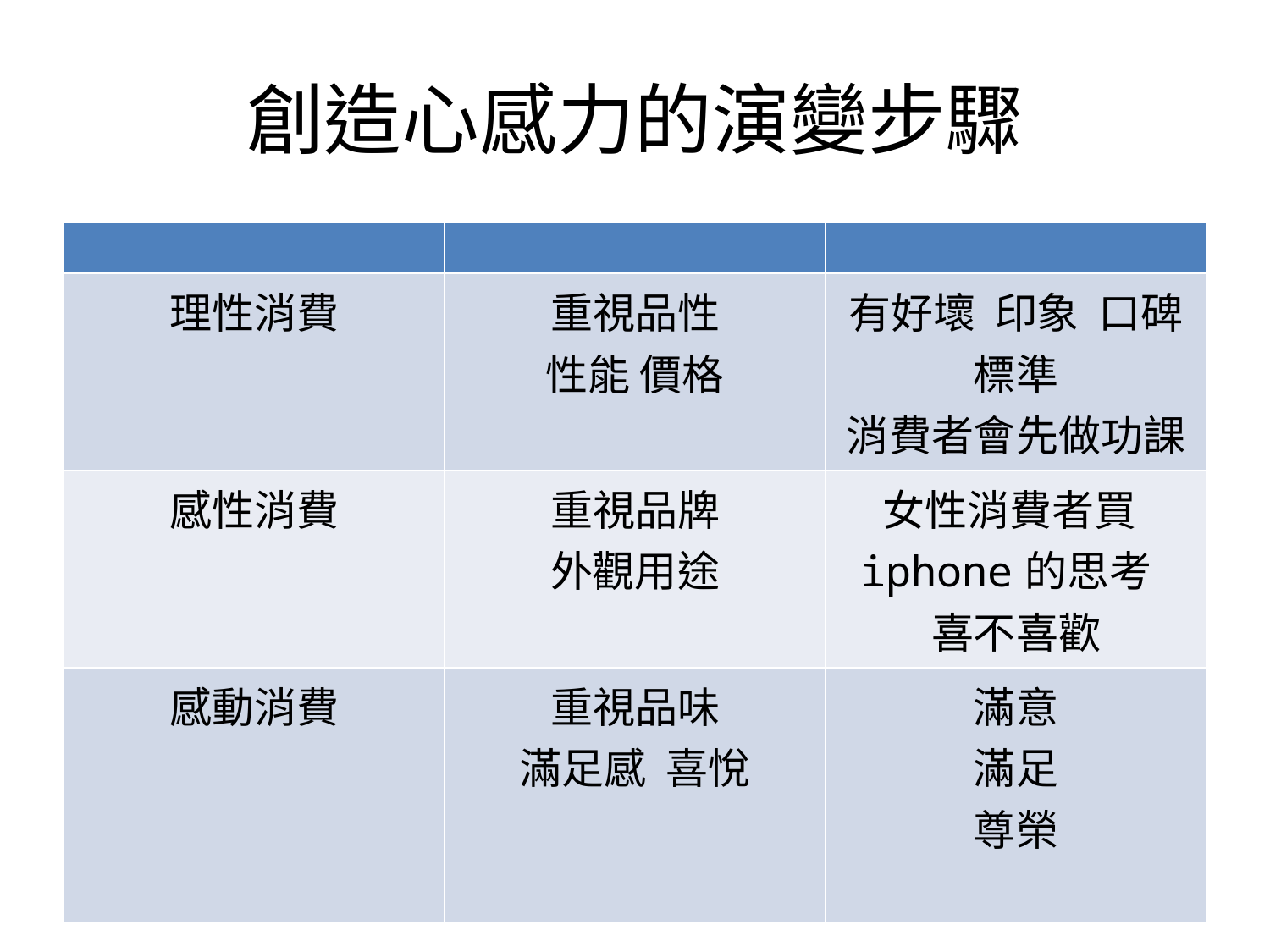

# 創造心感力的演變步驟
|  |  |  |
| --- | --- | --- |
| 理性消費 | 重視品性 性能 價格 | 有好壞 印象 口碑標準 消費者會先做功課 |
| 感性消費 | 重視品牌 外觀用途 | 女性消費者買iphone的思考 喜不喜歡 |
| 感動消費 | 重視品味 滿足感 喜悅 | 滿意 滿足 尊榮 |